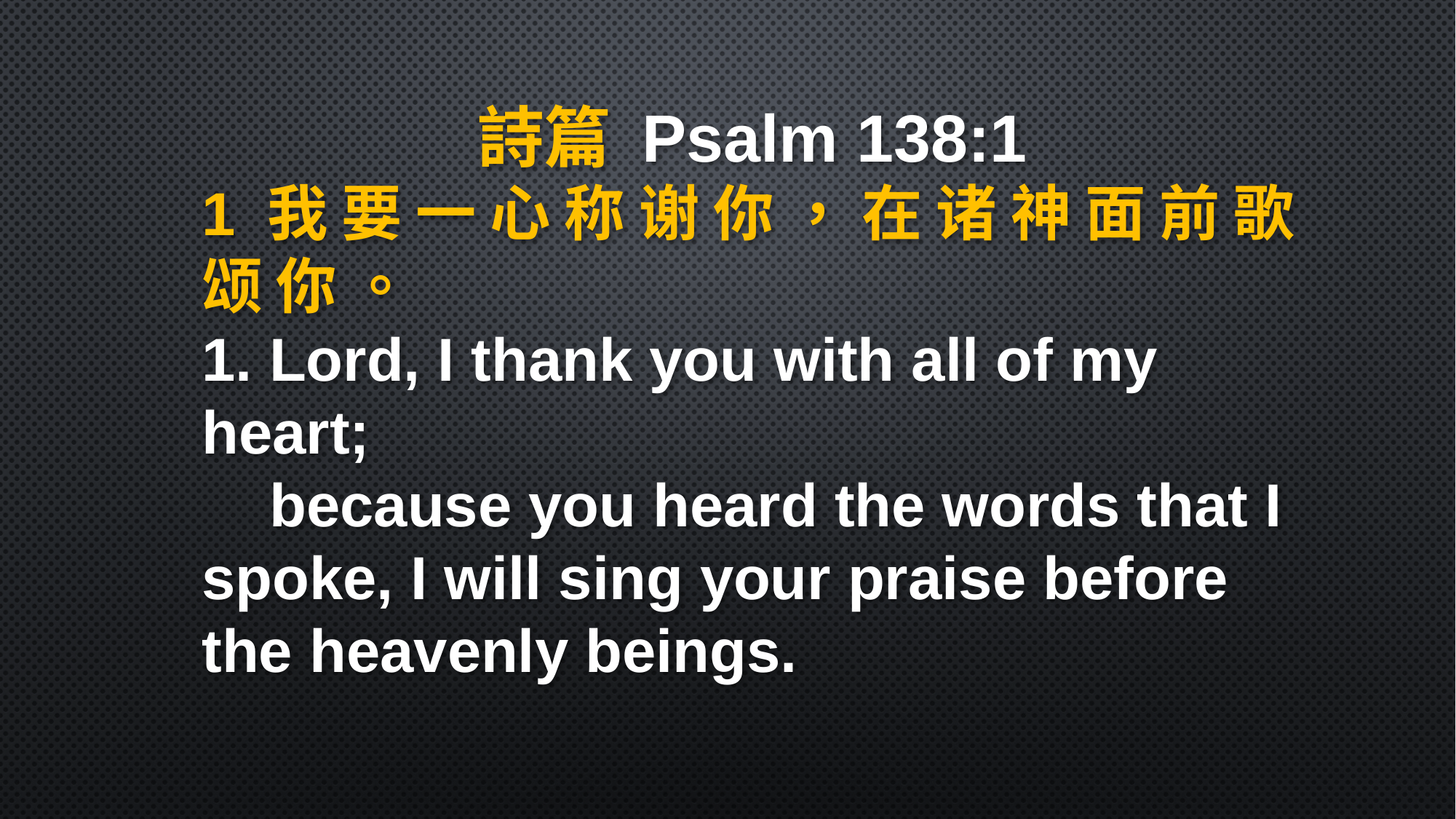

詩篇 Psalm 138:1
1 我 要 一 心 称 谢 你 ， 在 诸 神 面 前 歌 颂 你 。
1. Lord, I thank you with all of my heart;
    because you heard the words that I spoke, I will sing your praise before the heavenly beings.